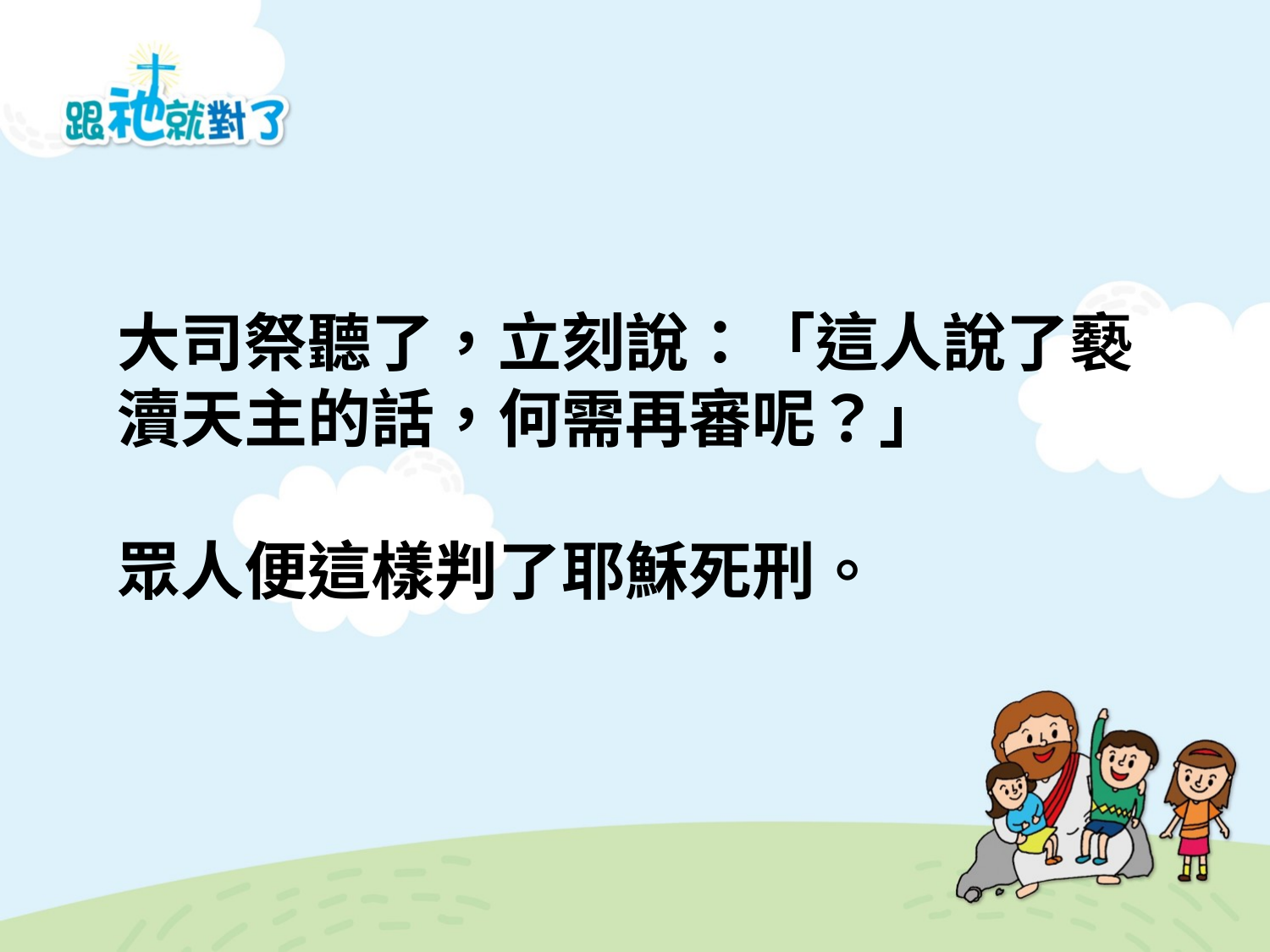

大司祭聽了，立刻說：「這人說了褻瀆天主的話，何需再審呢？」

眾人便這樣判了耶穌死刑。